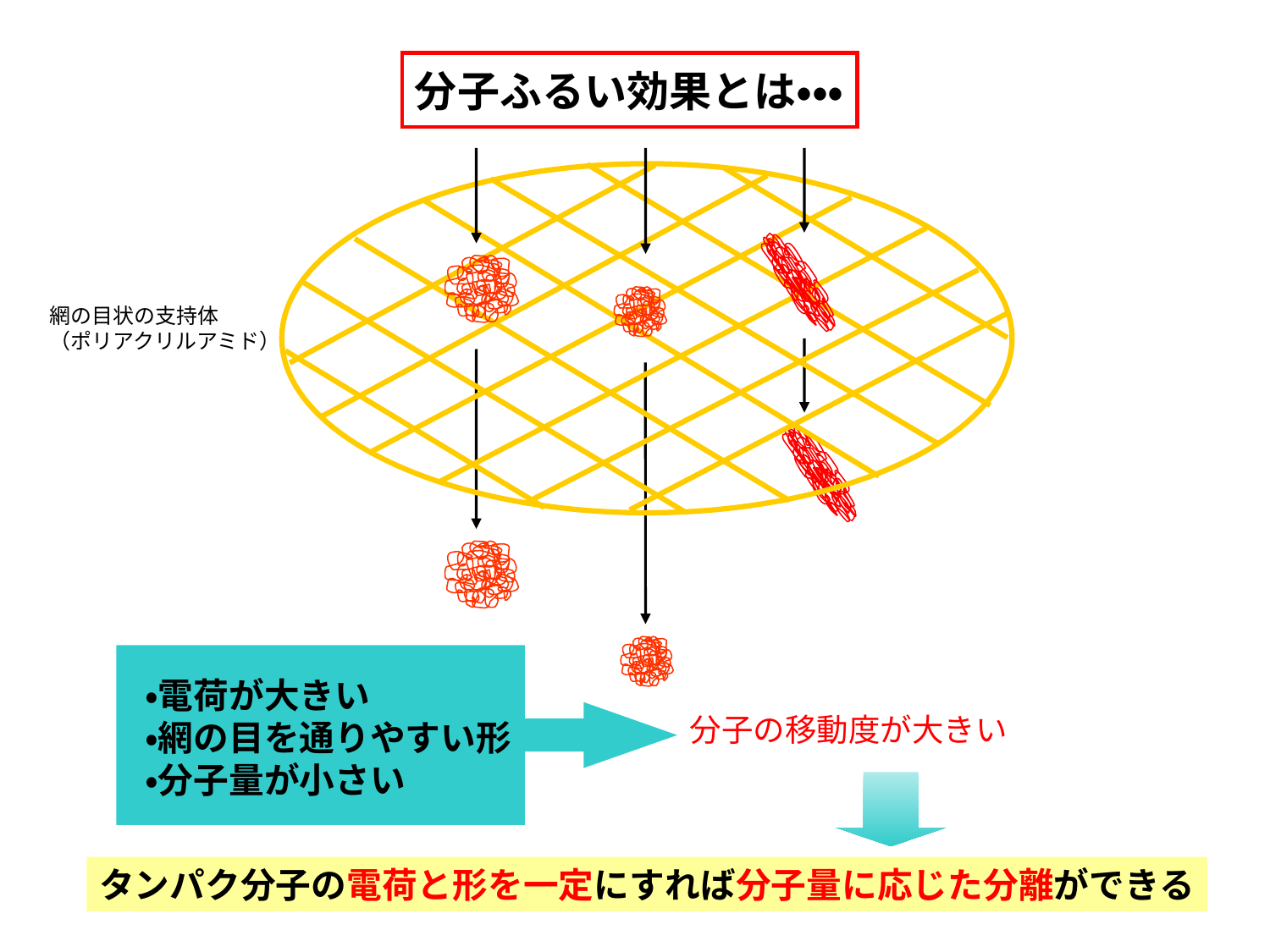

分子ふるい効果とは・・・

網の目状の支持体
（ポリアクリルアミド）

・電荷が大きい
・網の目を通りやすい形
・分子量が小さい
分子の移動度が大きい

タンパク分子の電荷と形を一定にすれば分子量に応じた分離ができる